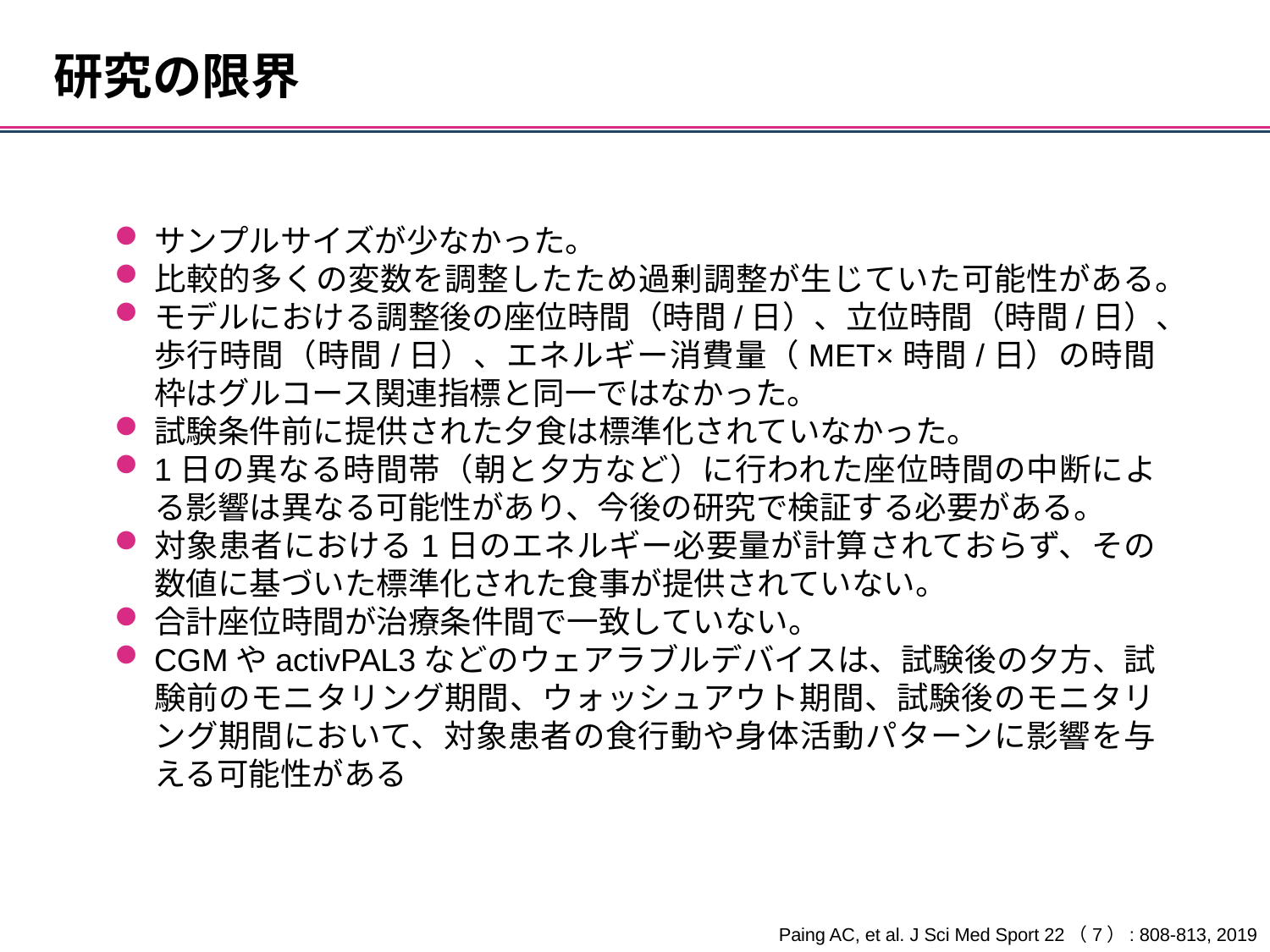

研究の限界
サンプルサイズが少なかった。
比較的多くの変数を調整したため過剰調整が生じていた可能性がある。
モデルにおける調整後の座位時間（時間/日）、立位時間（時間/日）、歩行時間（時間/日）、エネルギー消費量（MET×時間/日）の時間枠はグルコース関連指標と同一ではなかった。
試験条件前に提供された夕食は標準化されていなかった。
1日の異なる時間帯（朝と夕方など）に行われた座位時間の中断による影響は異なる可能性があり、今後の研究で検証する必要がある。
対象患者における1日のエネルギー必要量が計算されておらず、その数値に基づいた標準化された食事が提供されていない。
合計座位時間が治療条件間で一致していない。
CGMやactivPAL3などのウェアラブルデバイスは、試験後の夕方、試験前のモニタリング期間、ウォッシュアウト期間、試験後のモニタリング期間において、対象患者の食行動や身体活動パターンに影響を与える可能性がある
Paing AC, et al. J Sci Med Sport 22（7）: 808-813, 2019